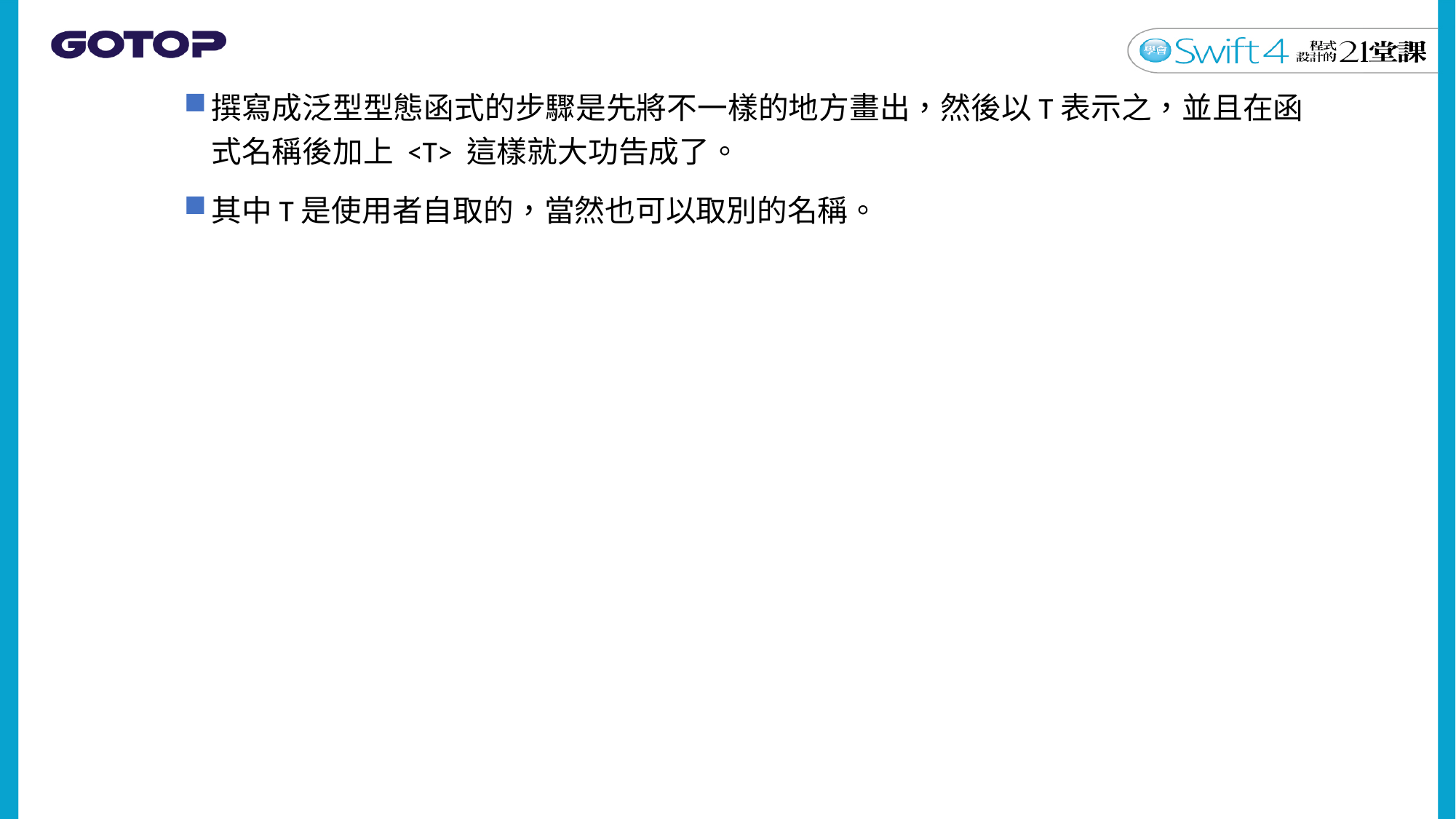

撰寫成泛型型態函式的步驟是先將不一樣的地方畫出，然後以T表示之，並且在函式名稱後加上 <T> 這樣就大功告成了。
其中T是使用者自取的，當然也可以取別的名稱。